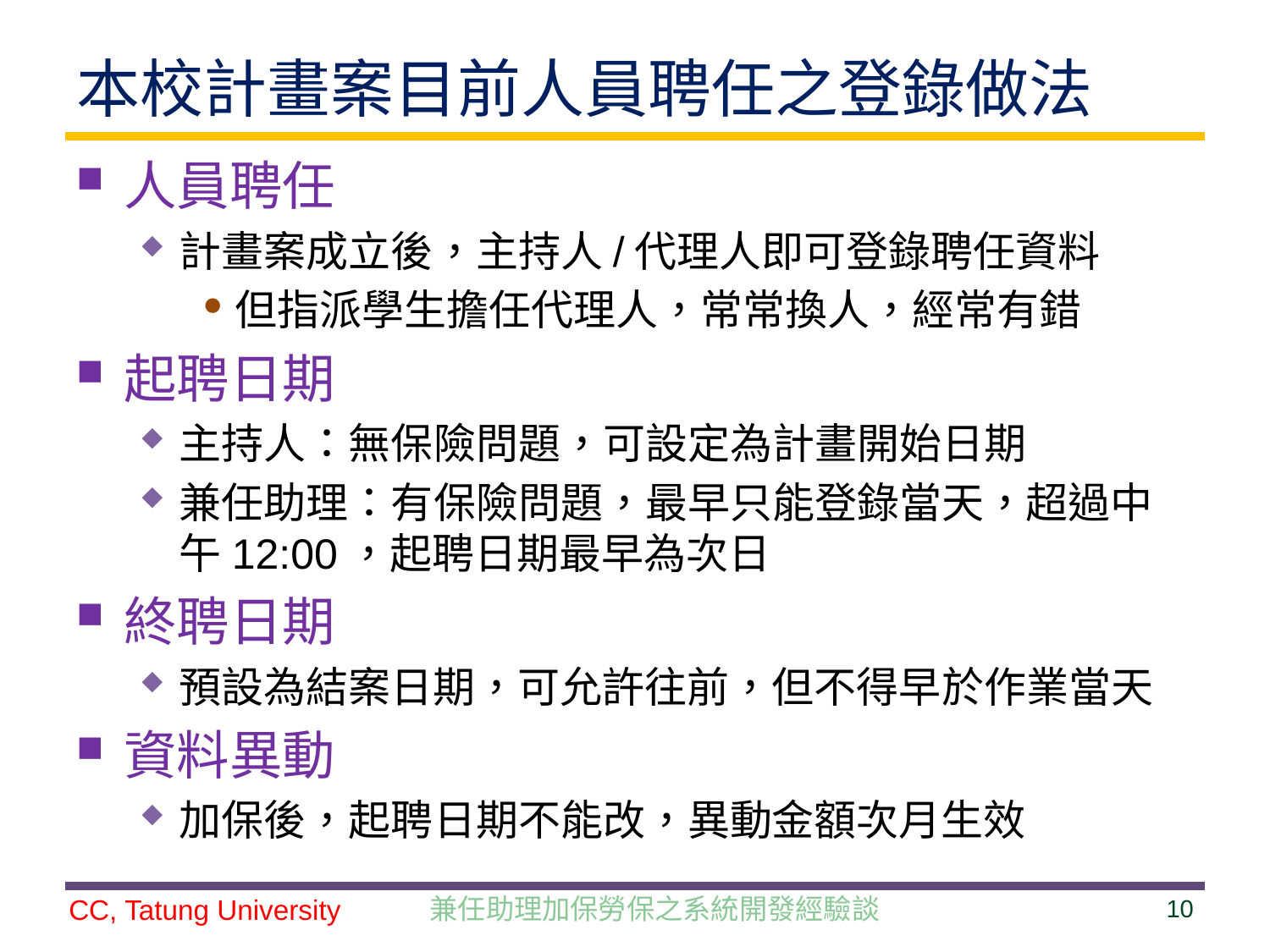

# 本校計畫案目前人員聘任之登錄做法
人員聘任
計畫案成立後，主持人/代理人即可登錄聘任資料
但指派學生擔任代理人，常常換人，經常有錯
起聘日期
主持人：無保險問題，可設定為計畫開始日期
兼任助理：有保險問題，最早只能登錄當天，超過中午12:00，起聘日期最早為次日
終聘日期
預設為結案日期，可允許往前，但不得早於作業當天
資料異動
加保後，起聘日期不能改，異動金額次月生效

兼任助理加保勞保之系統開發經驗談
10